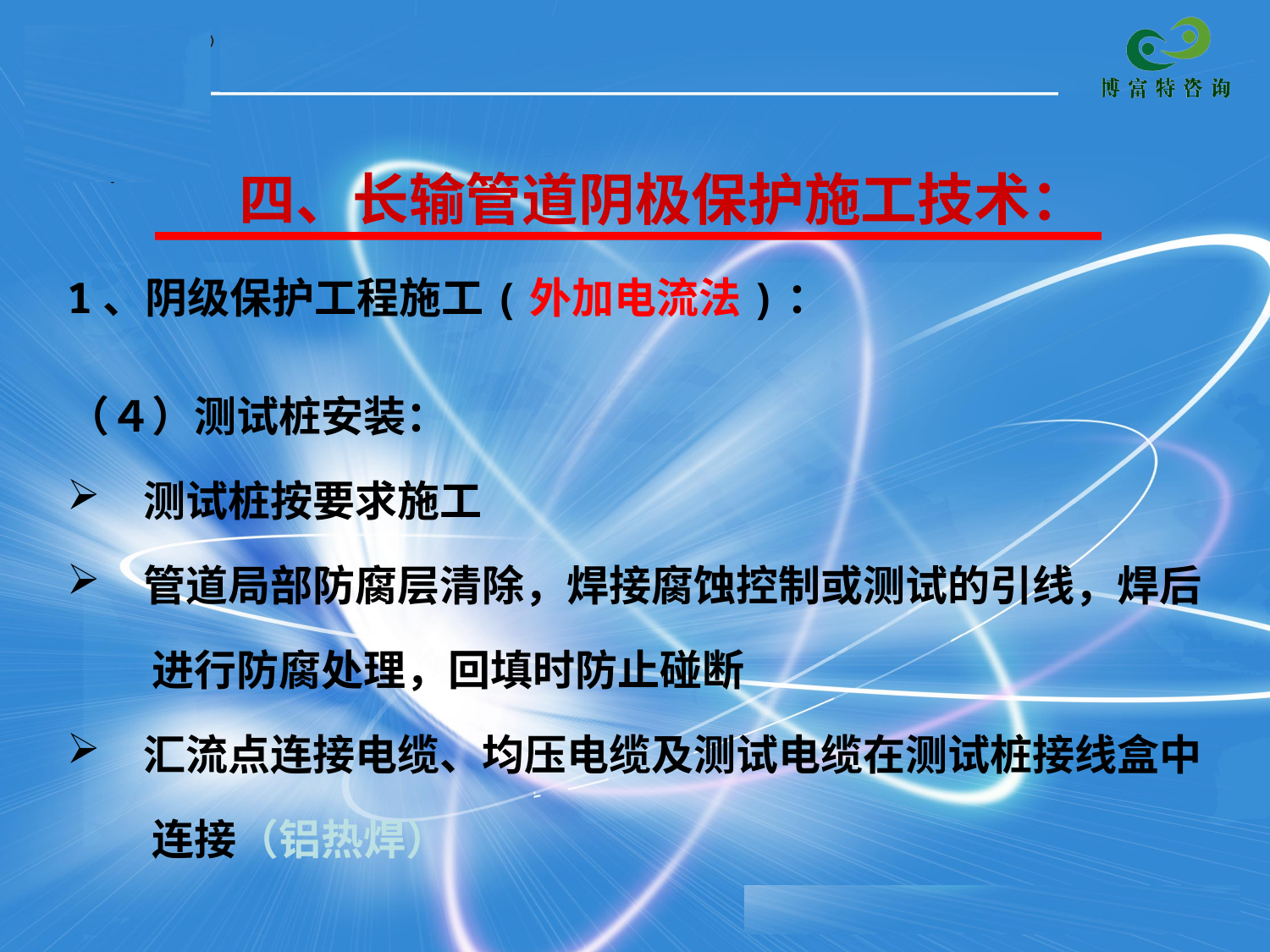

# 四、长输管道阴极保护施工技术：

1、阴级保护工程施工(外加电流法)：

（４）测试桩安装：
　测试桩按要求施工
　管道局部防腐层清除，焊接腐蚀控制或测试的引线，焊后
　　进行防腐处理，回填时防止碰断
　汇流点连接电缆、均压电缆及测试电缆在测试桩接线盒中
　　连接（铝热焊）